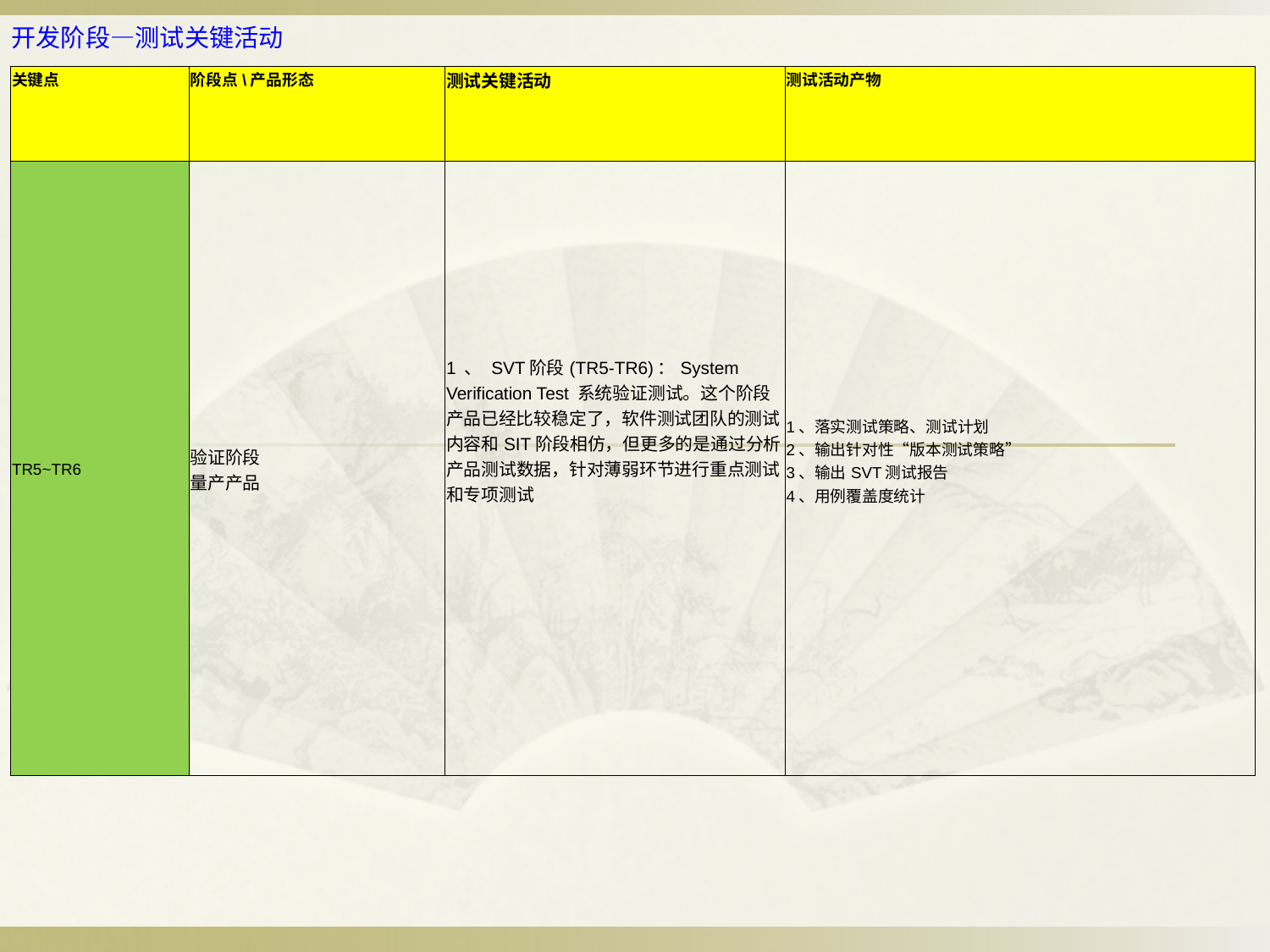

# 开发阶段—测试关键活动
| 关键点 | 阶段点\产品形态 | 测试关键活动 | 测试活动产物 |
| --- | --- | --- | --- |
| TR5~TR6 | 验证阶段 量产产品 | 1 、 SVT阶段(TR5-TR6)：System Verification Test 系统验证测试。这个阶段产品已经比较稳定了，软件测试团队的测试内容和SIT阶段相仿，但更多的是通过分析产品测试数据，针对薄弱环节进行重点测试和专项测试 | 1、落实测试策略、测试计划 2、输出针对性“版本测试策略” 3、输出SVT测试报告 4、用例覆盖度统计 |